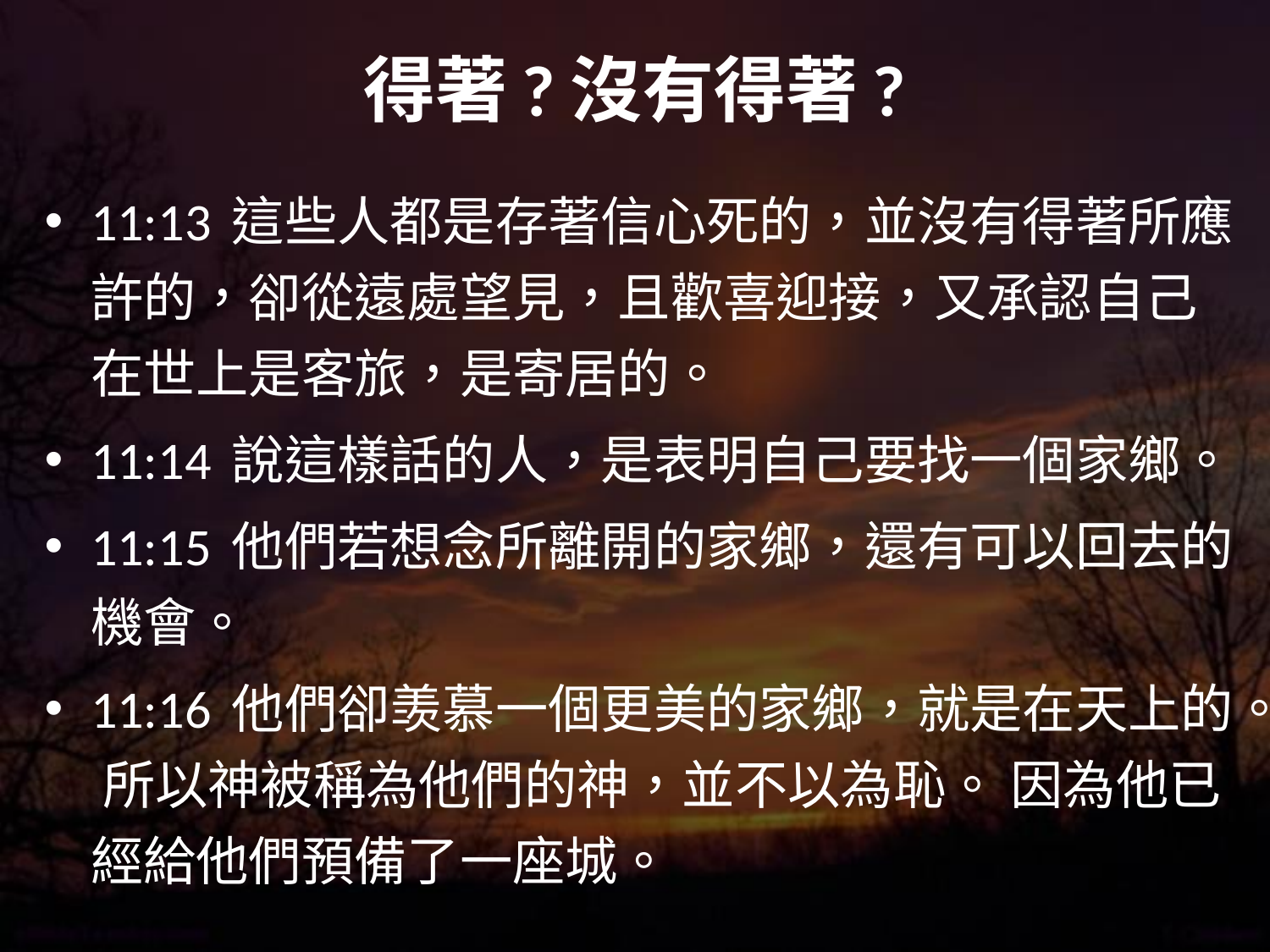

# 得著?沒有得著?
11:13 這些人都是存著信心死的，並沒有得著所應許的，卻從遠處望見，且歡喜迎接，又承認自己在世上是客旅，是寄居的。
11:14 說這樣話的人，是表明自己要找一個家鄉。
11:15 他們若想念所離開的家鄉，還有可以回去的機會。
11:16 他們卻羡慕一個更美的家鄉，就是在天上的。 所以神被稱為他們的神，並不以為恥。 因為他已經給他們預備了一座城。